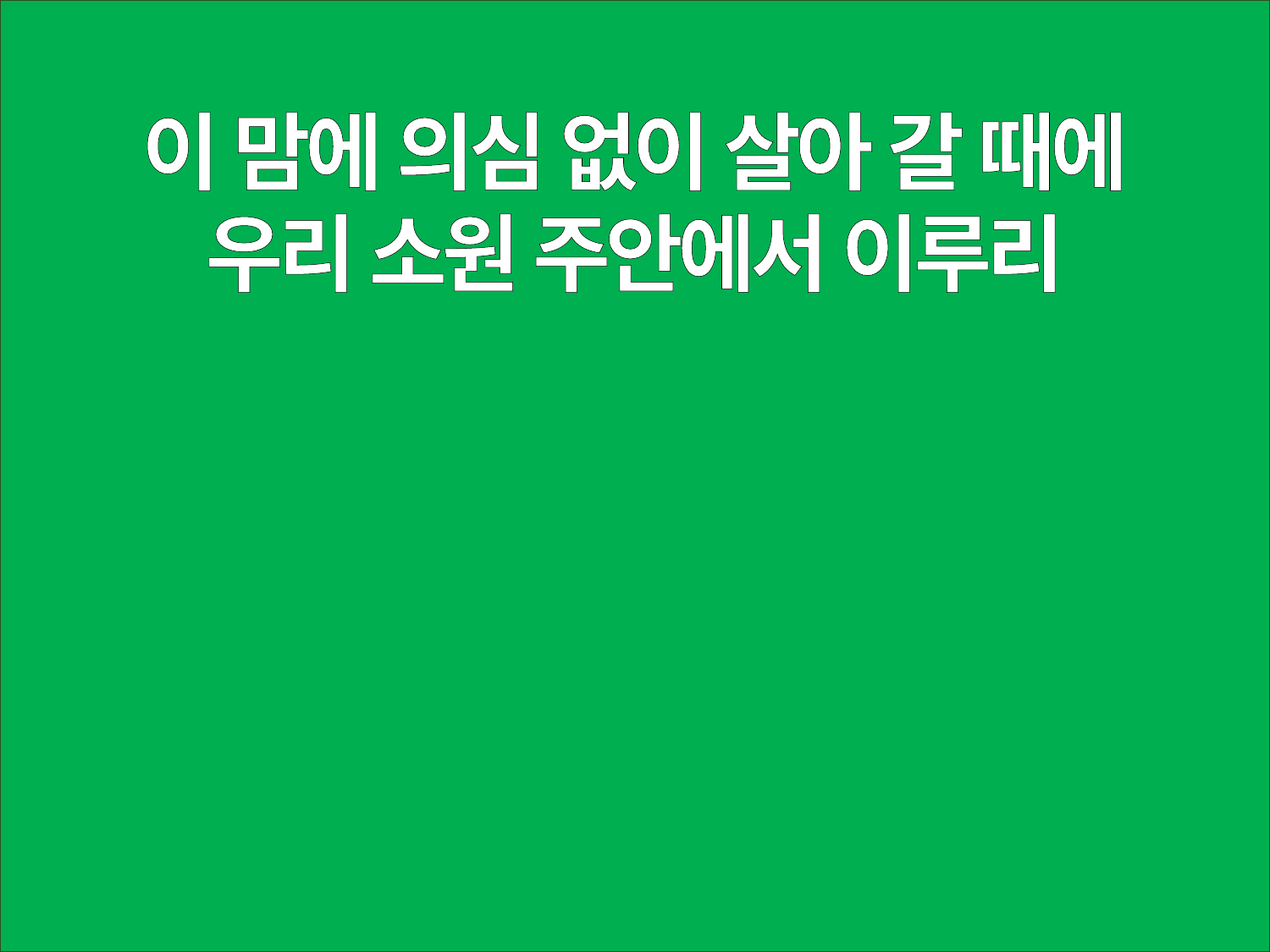

이 맘에 의심 없이 살아 갈 때에
우리 소원 주안에서 이루리